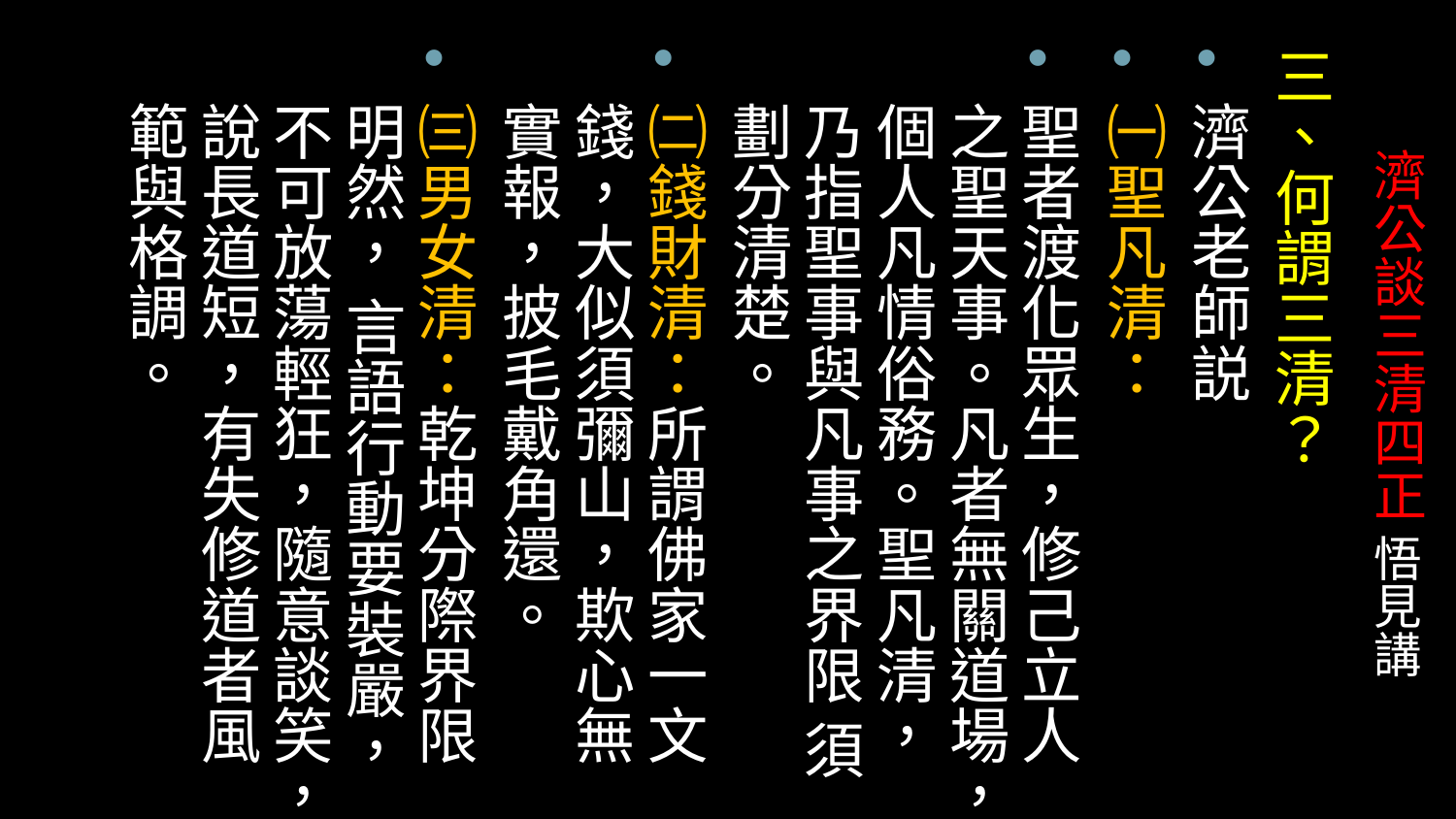

三、何謂三清？
濟公老師説
㈠聖凡清：
聖者渡化眾生，修己立人之聖天事。凡者無關道場，個人凡情俗務。聖凡清，乃指聖事與凡事之界限 須劃分清楚。
㈡錢財清：所謂佛家一文錢，大似須彌山，欺心無實報，披毛戴角還。
㈢男女清：乾坤分際界限明然， 言語行動要裝嚴，不可放蕩輕狂，隨意談笑，說長道短，有失修道者風範與格調。

# 濟公談三清四正 悟見講